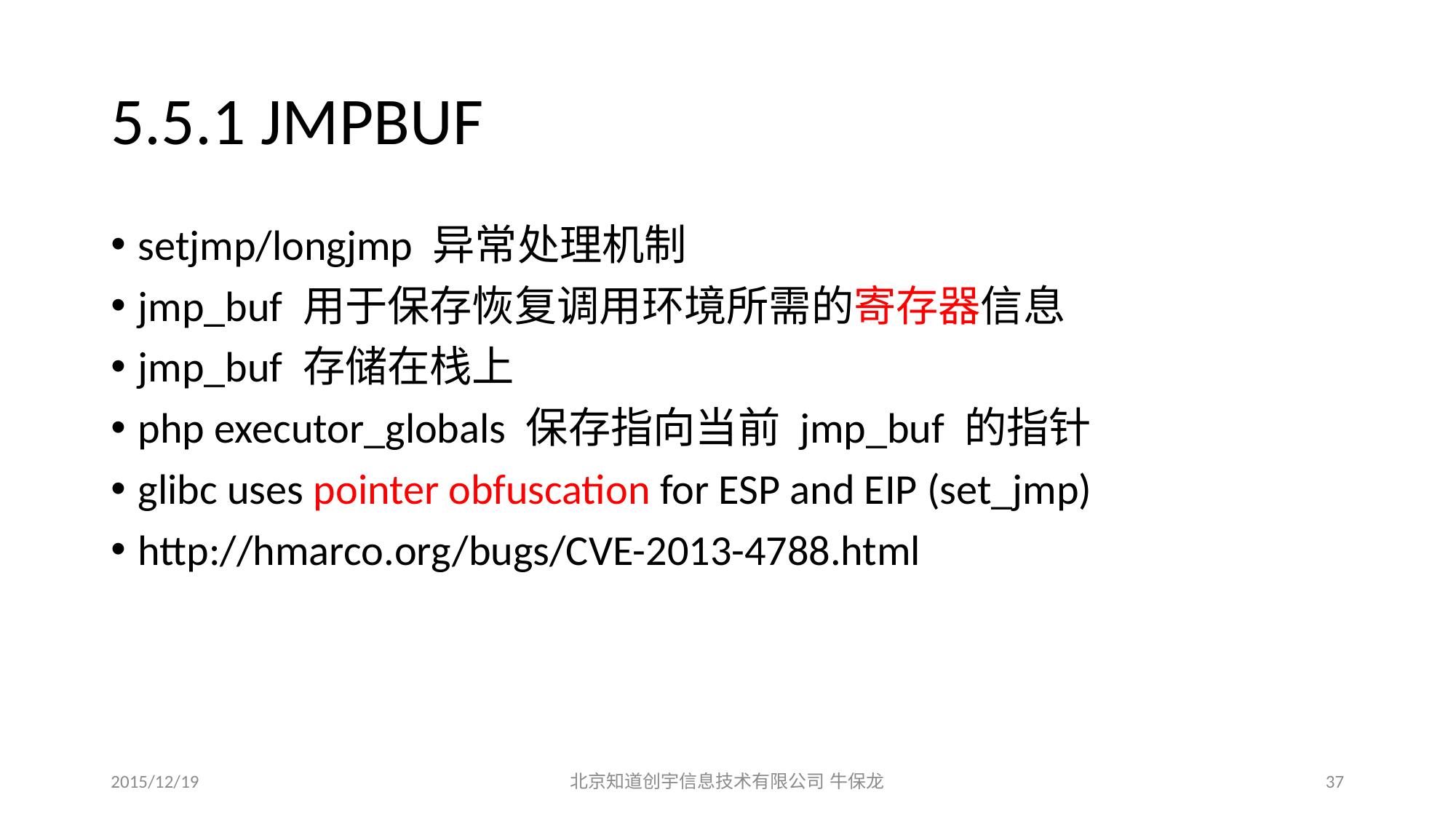

# 5.5.1 JMPBUF
setjmp/longjmp 异常处理机制
jmp_buf 用于保存恢复调用环境所需的寄存器信息
jmp_buf 存储在栈上
php executor_globals 保存指向当前 jmp_buf 的指针
glibc uses pointer obfuscation for ESP and EIP (set_jmp)
http://hmarco.org/bugs/CVE-2013-4788.html

2015/12/19
北京知道创宇信息技术有限公司 牛保龙
37